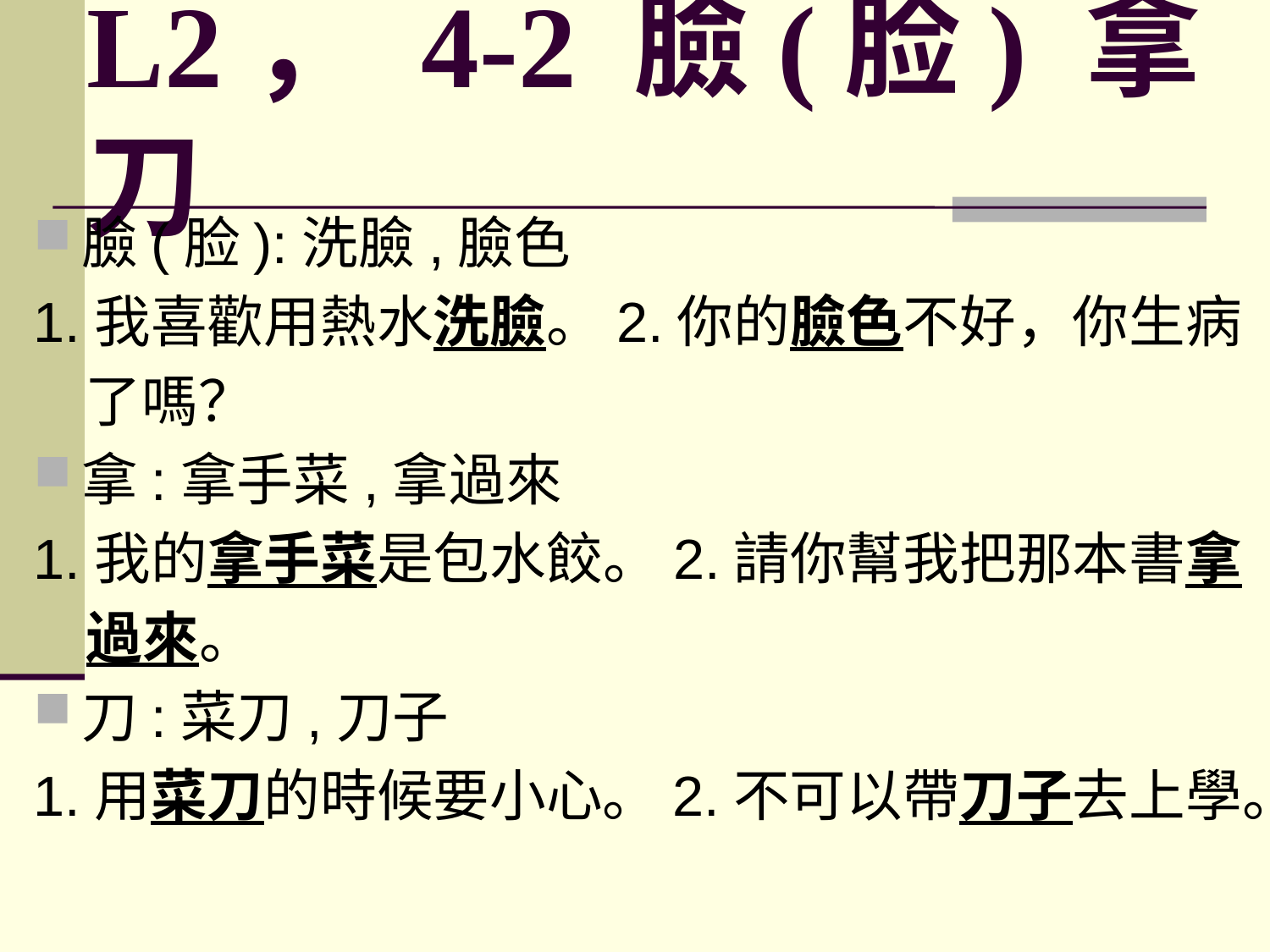

# L2， 4-2 臉(脸) 拿刀
臉(脸):洗臉,臉色
1.我喜歡用熱水洗臉。2.你的臉色不好，你生病
   了嗎？
拿:拿手菜,拿過來
1.我的拿手菜是包水餃。2.請你幫我把那本書拿
   過來。
刀:菜刀,刀子
1.用菜刀的時候要小心。2.不可以帶刀子去上學。